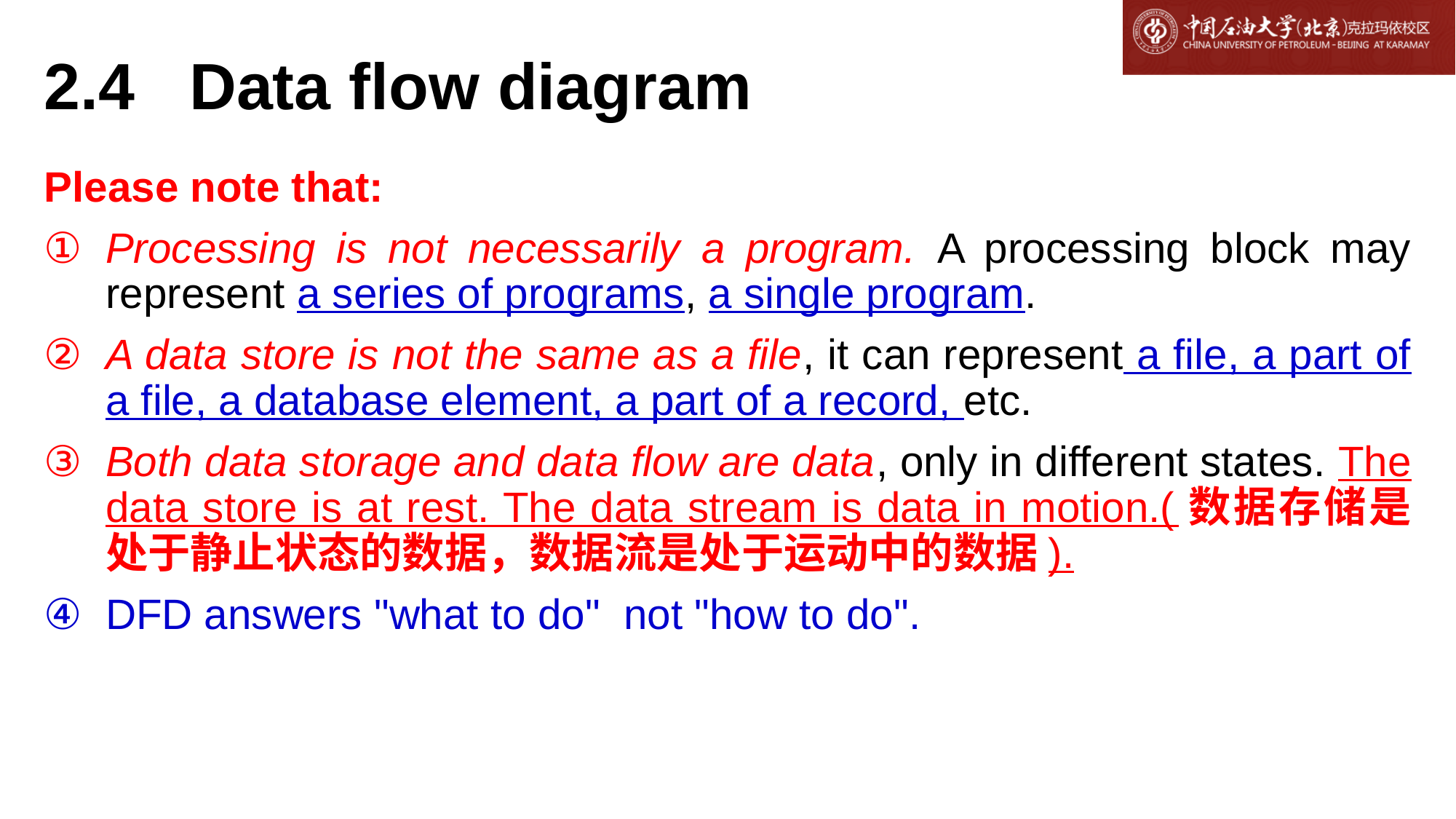

# 2.4   Data flow diagram
Please note that:
Processing is not necessarily a program. A processing block may represent a series of programs, a single program.
A data store is not the same as a file, it can represent a file, a part of a file, a database element, a part of a record, etc.
Both data storage and data flow are data, only in different states. The data store is at rest. The data stream is data in motion.(数据存储是处于静止状态的数据，数据流是处于运动中的数据).
DFD answers "what to do"  not "how to do".